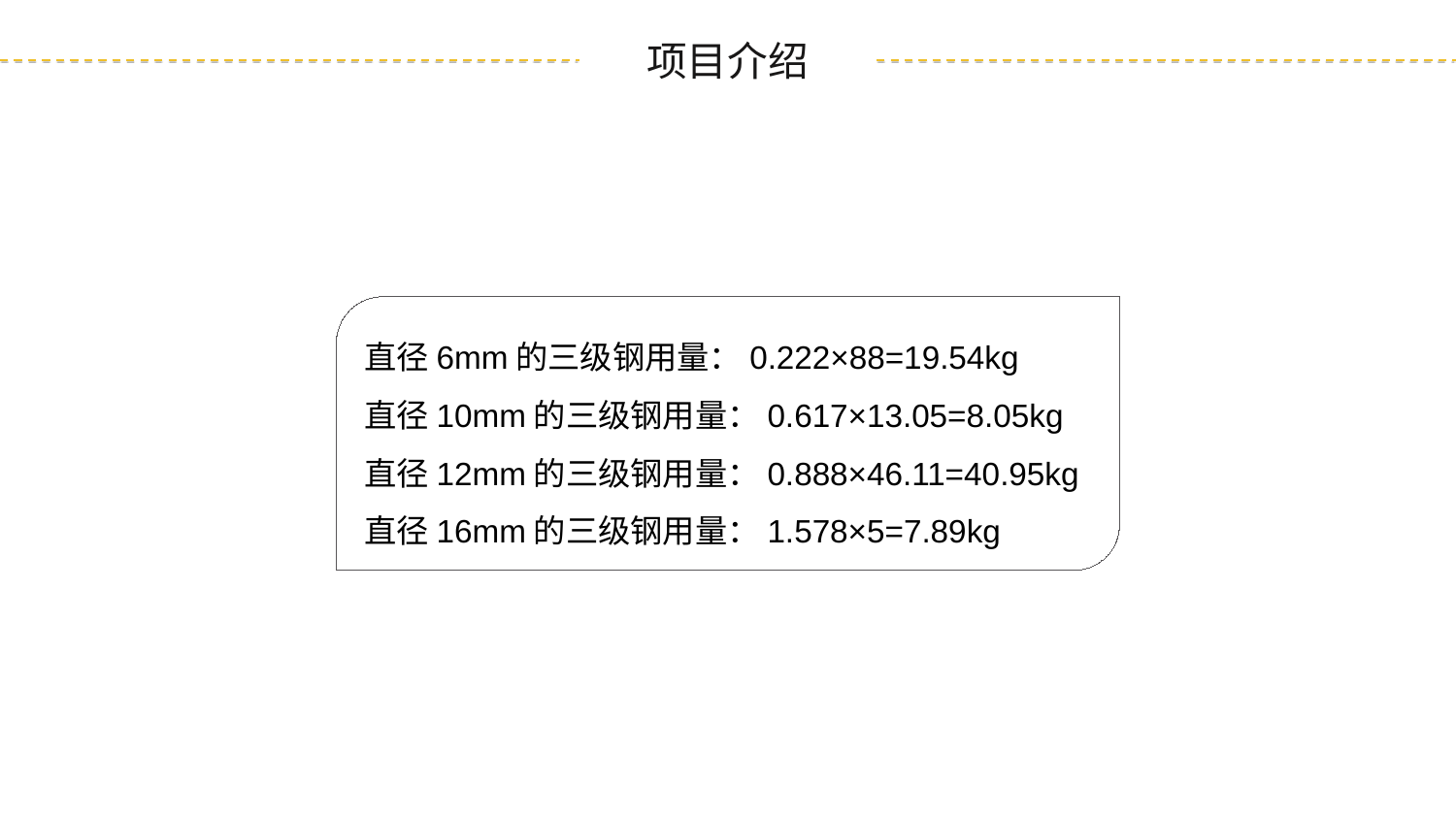

直径6mm的三级钢用量：0.222×88=19.54kg
直径10mm的三级钢用量：0.617×13.05=8.05kg
直径12mm的三级钢用量：0.888×46.11=40.95kg
直径16mm的三级钢用量：1.578×5=7.89kg